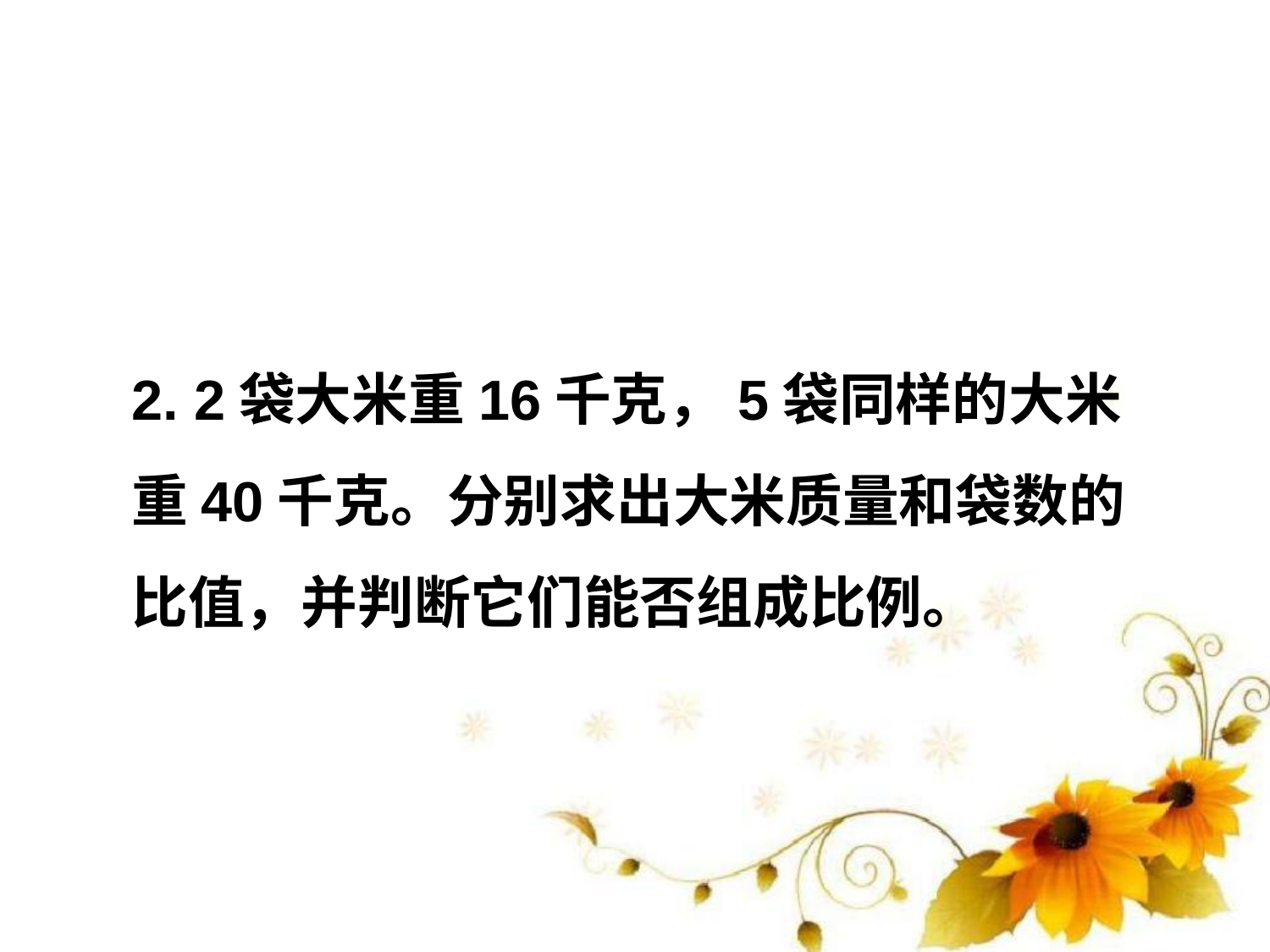

2. 2袋大米重16千克，5袋同样的大米重40千克。分别求出大米质量和袋数的比值，并判断它们能否组成比例。